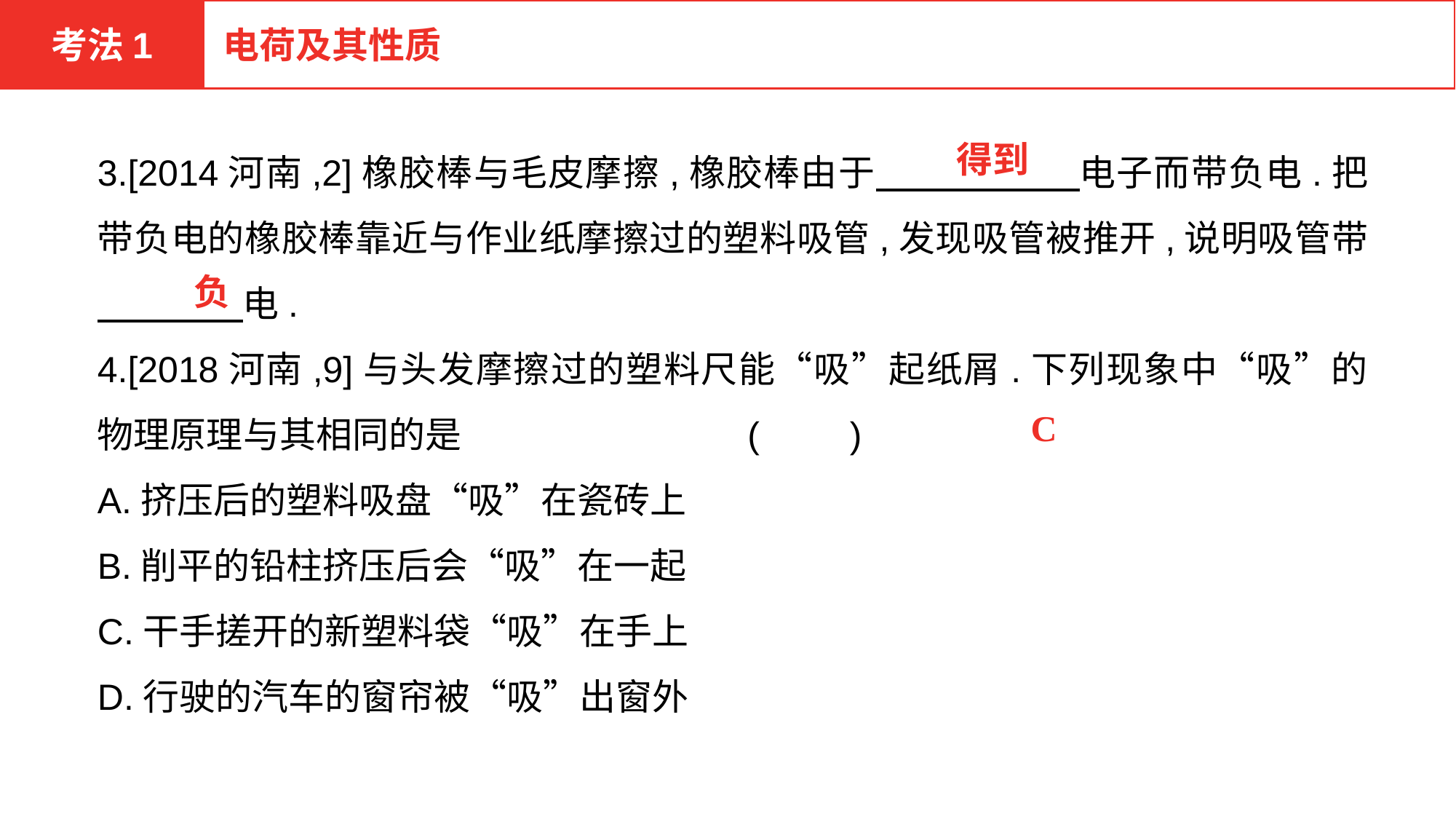

考法1
电荷及其性质
3.[2014河南,2]橡胶棒与毛皮摩擦,橡胶棒由于　　　      　电子而带负电.把带负电的橡胶棒靠近与作业纸摩擦过的塑料吸管,发现吸管被推开,说明吸管带　　　　电.
4.[2018河南,9]与头发摩擦过的塑料尺能“吸”起纸屑.下列现象中“吸”的物理原理与其相同的是	                         (　　)
A.挤压后的塑料吸盘“吸”在瓷砖上
B.削平的铅柱挤压后会“吸”在一起
C.干手搓开的新塑料袋“吸”在手上
D.行驶的汽车的窗帘被“吸”出窗外
得到
负
C